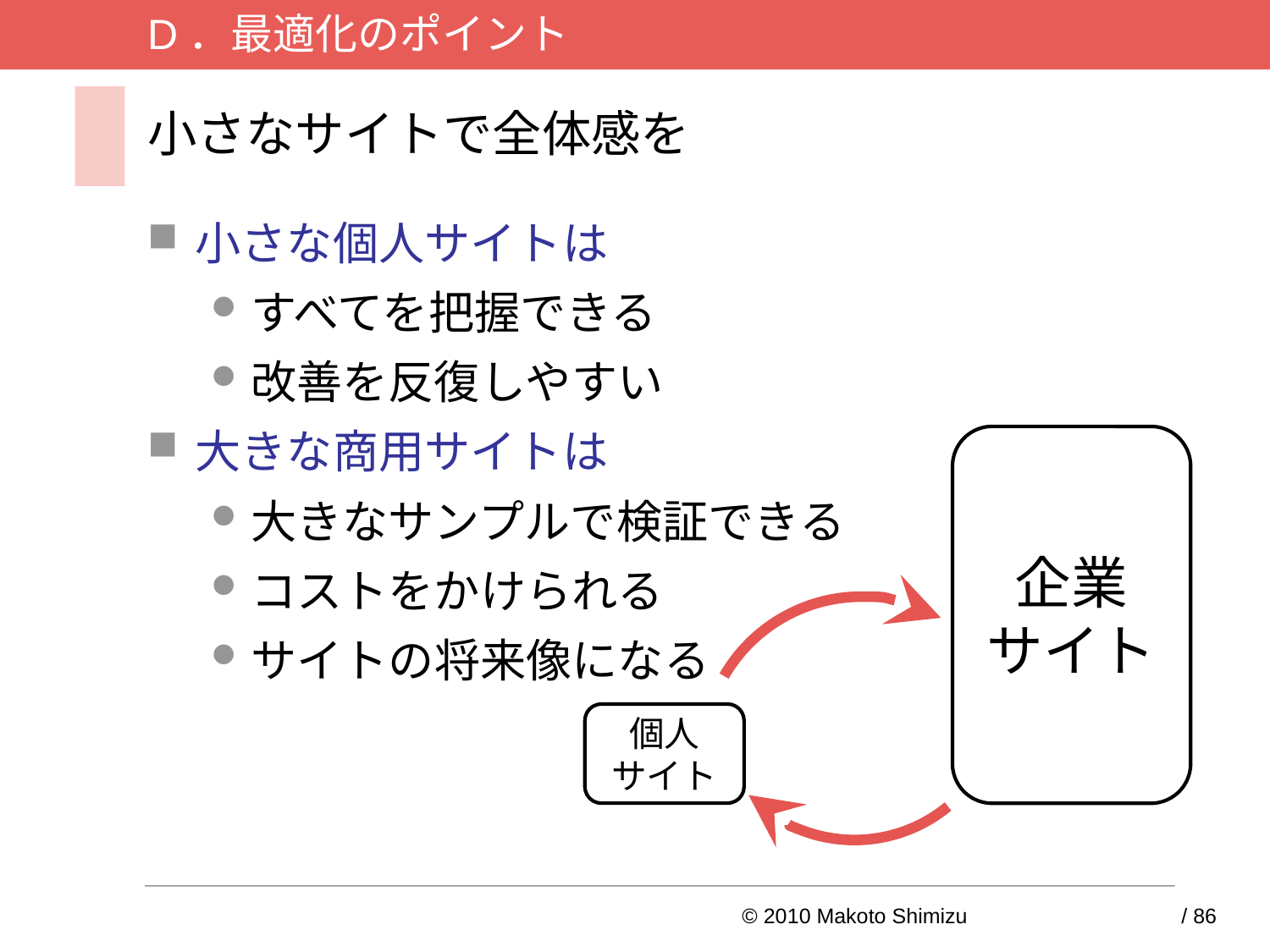

D．最適化のポイント
# 小さなサイトで全体感を
小さな個人サイトは
すべてを把握できる
改善を反復しやすい
大きな商用サイトは
大きなサンプルで検証できる
コストをかけられる
サイトの将来像になる
企業
サイト

個人
サイト
© 2010 Makoto Shimizu	74